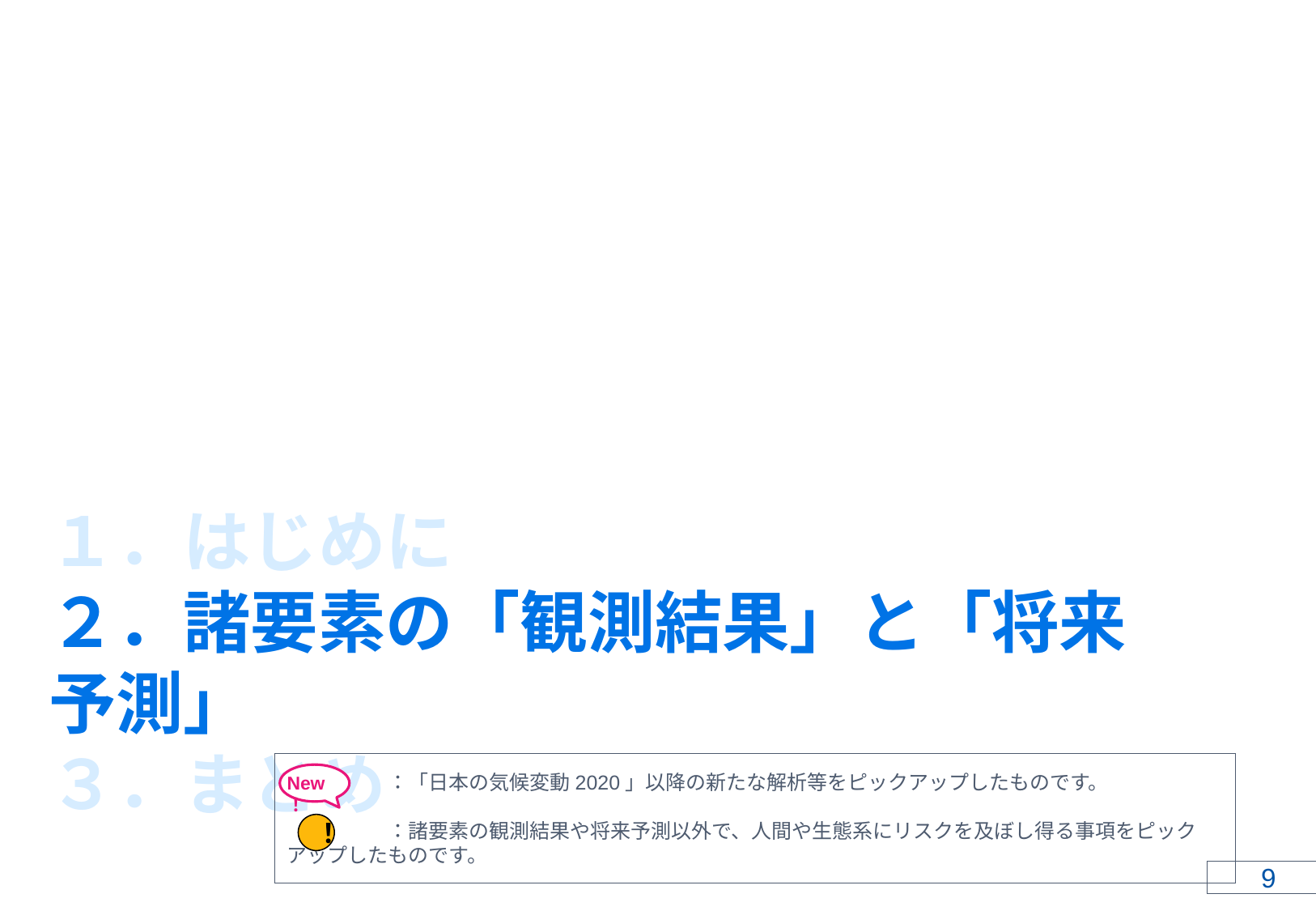

# １．はじめに ２．諸要素の「観測結果」と「将来予測」 ３．まとめ

　　　　　：「日本の気候変動2020」以降の新たな解析等をピックアップしたものです。

　　　　　：諸要素の観測結果や将来予測以外で、人間や生態系にリスクを及ぼし得る事項をピックアップしたものです。

New！
！